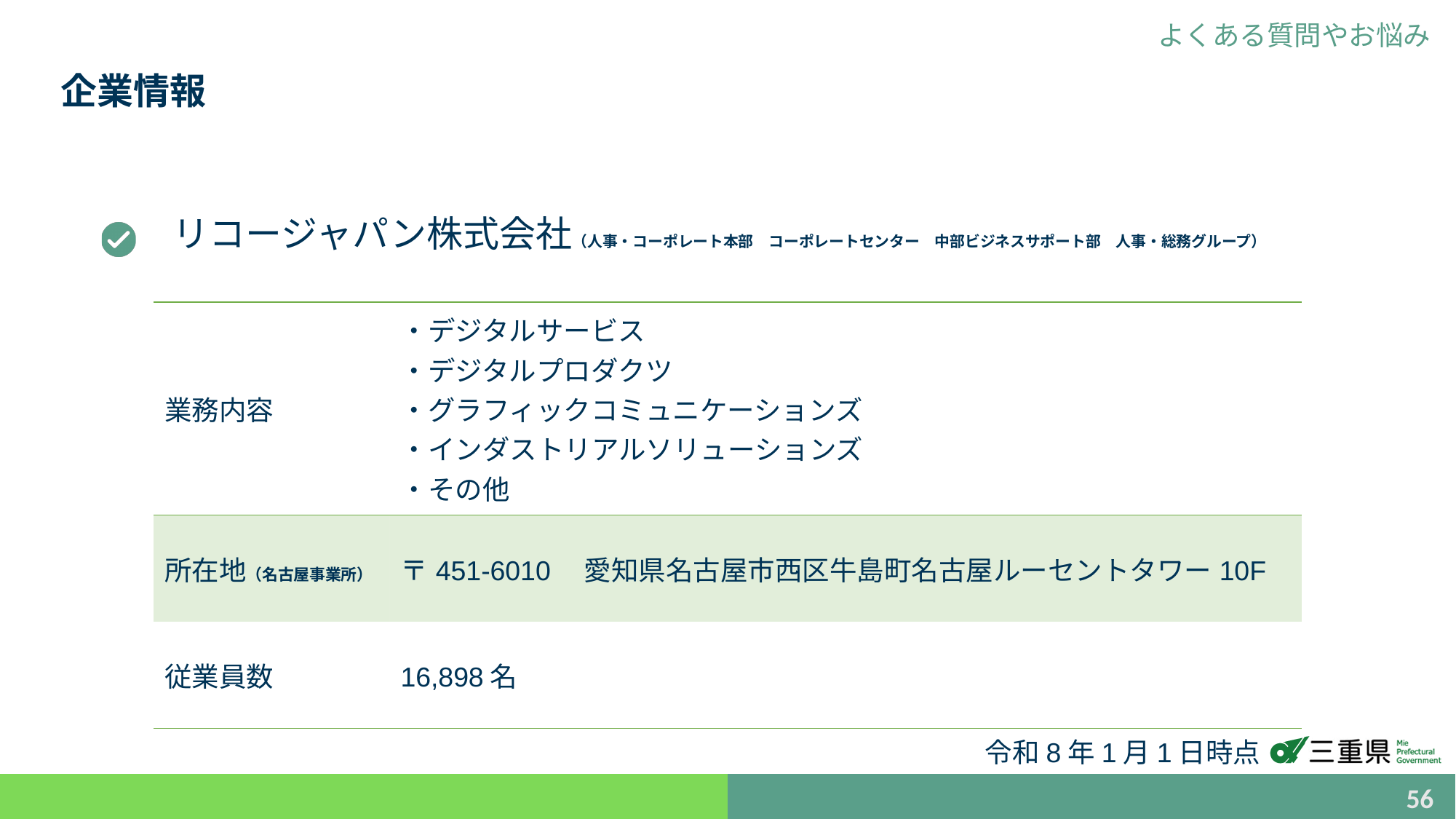

よくある質問やお悩み
企業情報
リコージャパン株式会社（人事・コーポレート本部　コーポレートセンター　中部ビジネスサポート部　人事・総務グループ）

| 業務内容 | ・デジタルサービス ・デジタルプロダクツ ・グラフィックコミュニケーションズ ・インダストリアルソリューションズ ・その他 |
| --- | --- |
| 所在地（名古屋事業所） | 〒451-6010　愛知県名古屋市西区牛島町名古屋ルーセントタワー10F |
| 従業員数 | 16,898名 |
令和8年1月1日時点